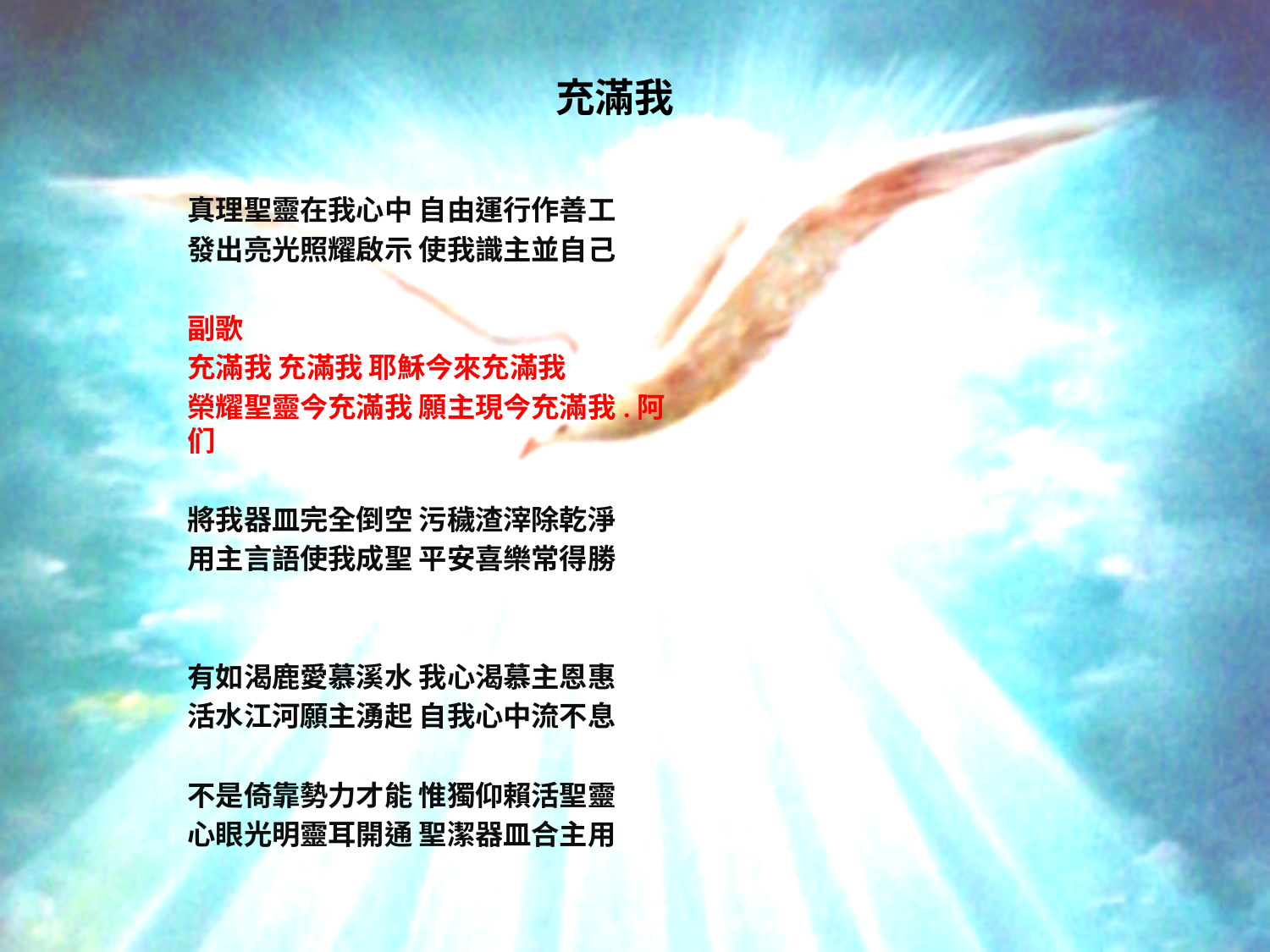

# 充滿我
真理聖靈在我心中 自由運行作善工
發出亮光照耀啟示 使我識主並自己

副歌
充滿我 充滿我 耶穌今來充滿我
榮耀聖靈今充滿我 願主現今充滿我.阿们

將我器皿完全倒空 污穢渣滓除乾淨
用主言語使我成聖 平安喜樂常得勝

有如渴鹿愛慕溪水 我心渴慕主恩惠
活水江河願主湧起 自我心中流不息

不是倚靠勢力才能 惟獨仰賴活聖靈
心眼光明靈耳開通 聖潔器皿合主用